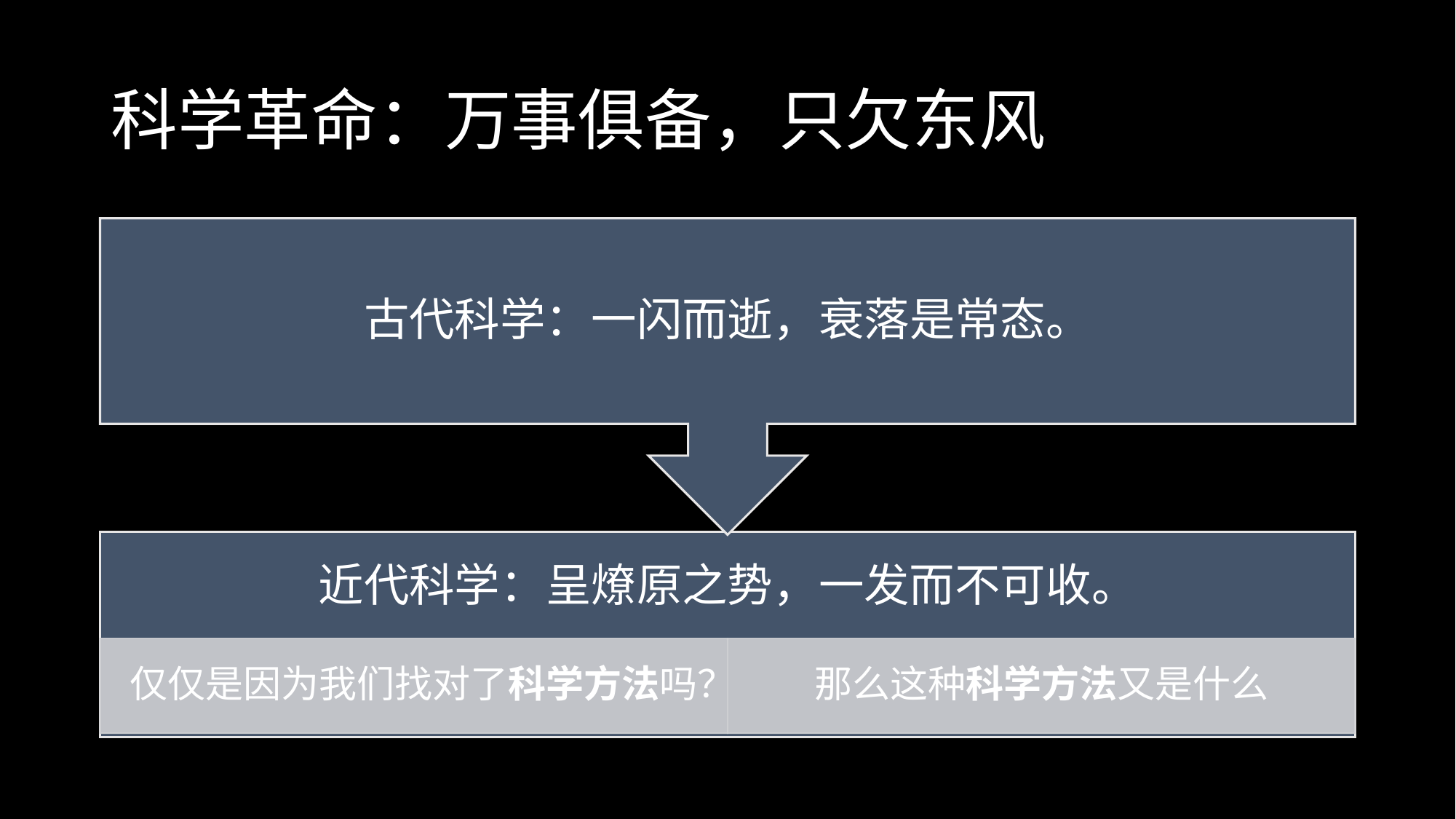

# 科学革命：万事俱备，只欠东风
近代科学：呈燎原之势，一发而不可收。
仅仅是因为我们找对了科学方法吗？
那么这种科学方法又是什么
古代科学：一闪而逝，衰落是常态。